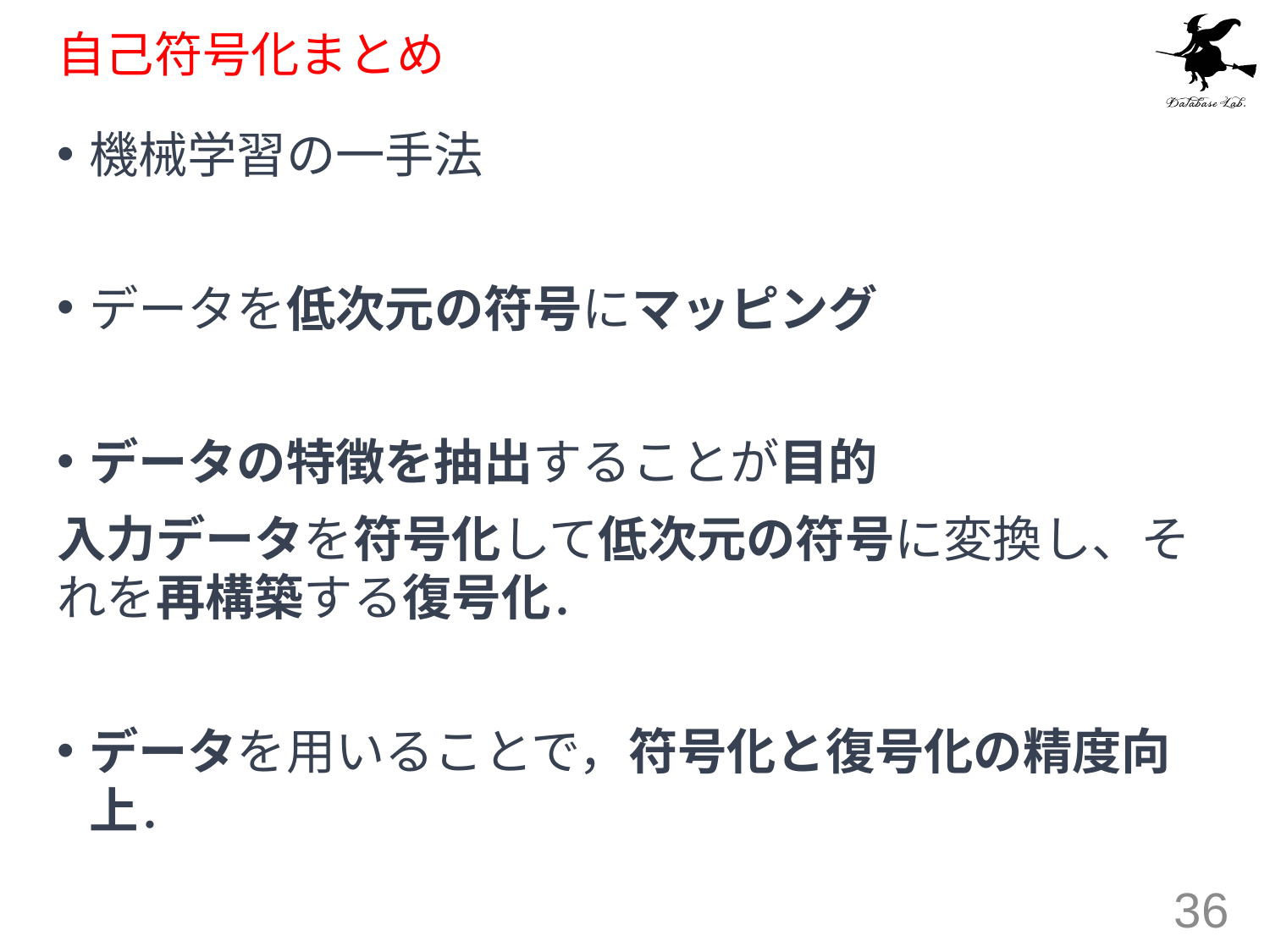

# 自己符号化まとめ
機械学習の一手法

データを低次元の符号にマッピング

データの特徴を抽出することが目的
入力データを符号化して低次元の符号に変換し、それを再構築する復号化．

データを用いることで，符号化と復号化の精度向上．

36